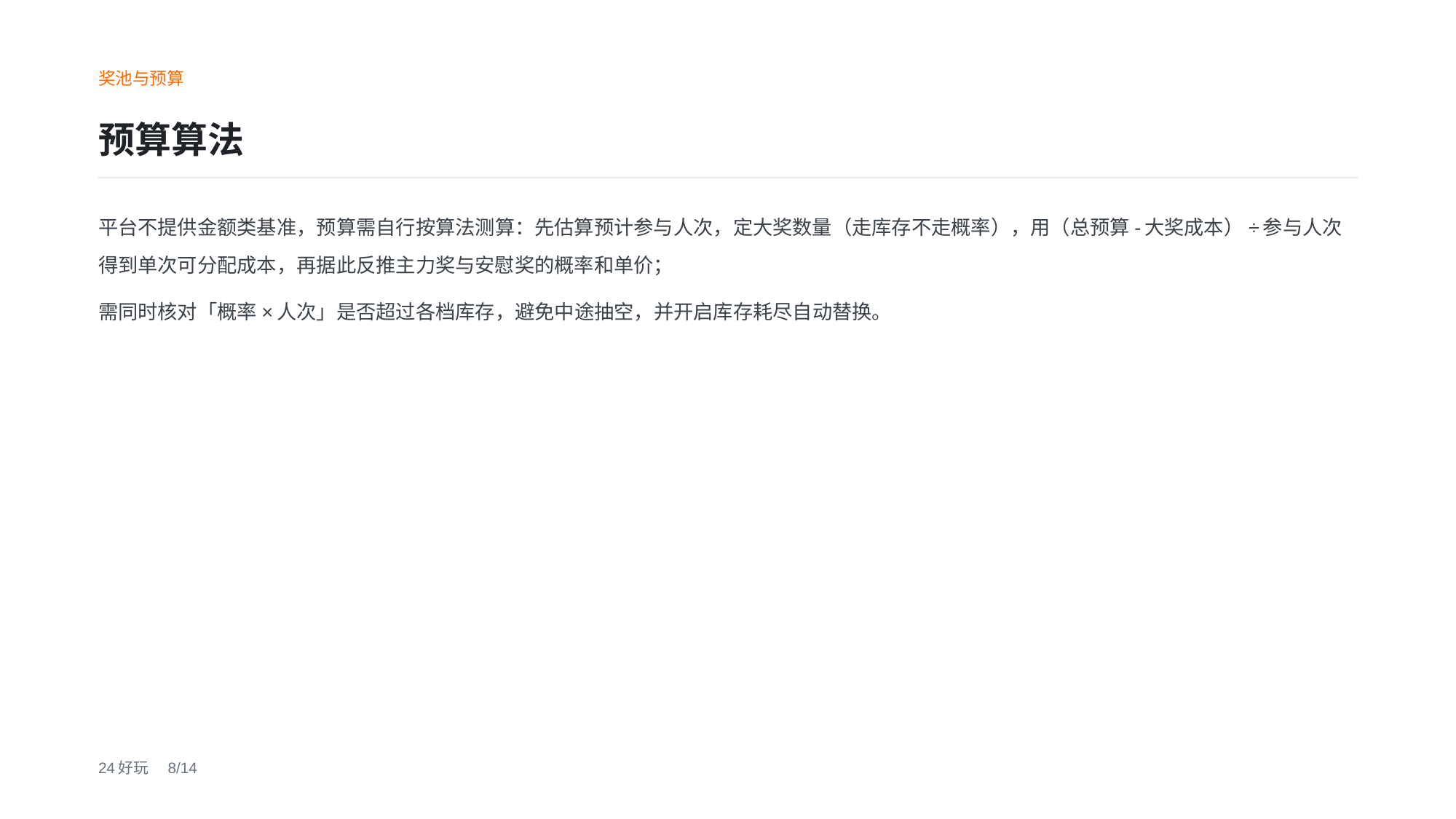

奖池与预算
预算算法

平台不提供金额类基准，预算需自行按算法测算：先估算预计参与人次，定大奖数量（走库存不走概率），用（总预算-大奖成本）÷参与人次得到单次可分配成本，再据此反推主力奖与安慰奖的概率和单价；
需同时核对「概率×人次」是否超过各档库存，避免中途抽空，并开启库存耗尽自动替换。
24好玩　8/14